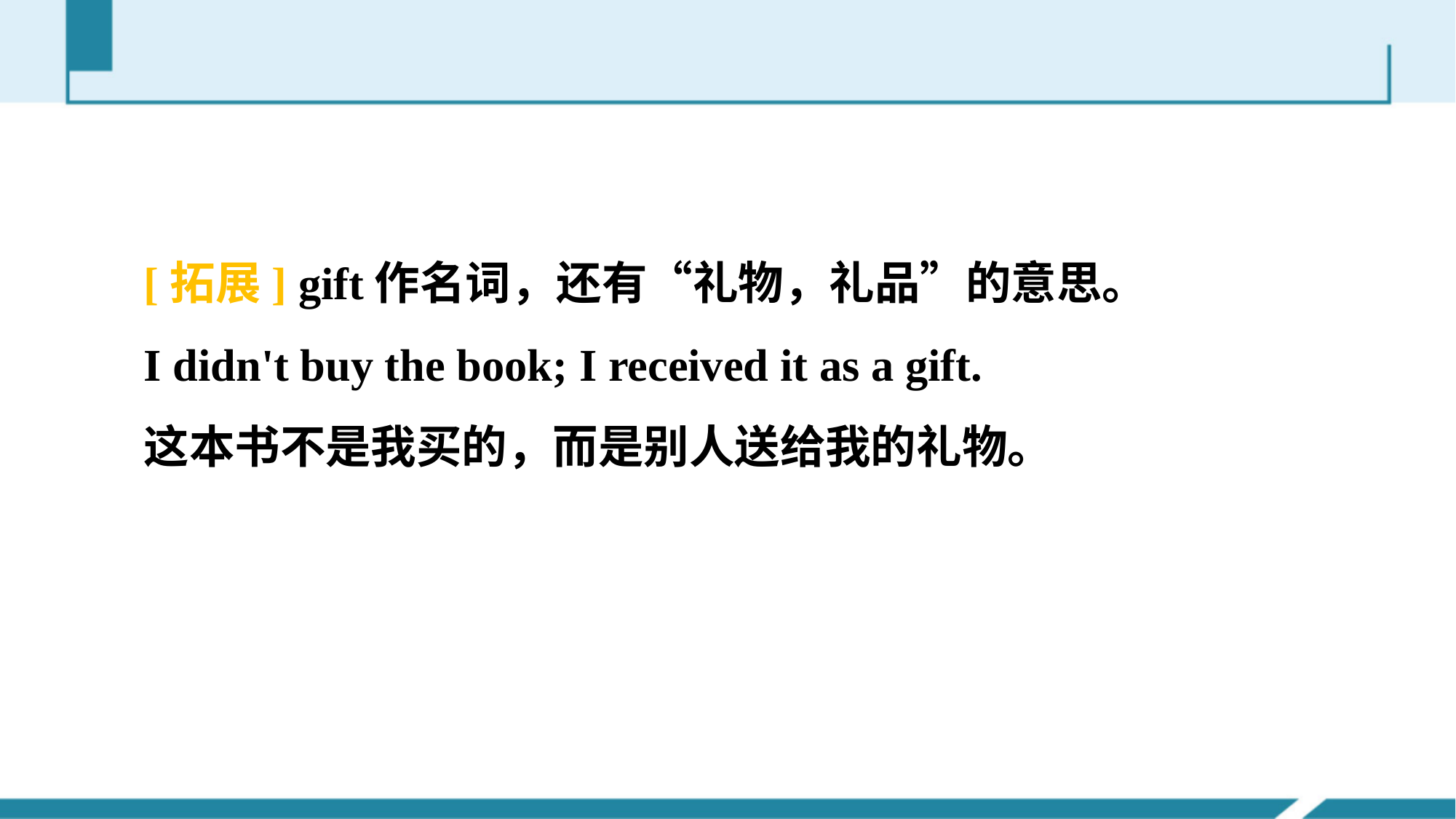

[拓展] gift作名词，还有“礼物，礼品”的意思。
I didn't buy the book; I received it as a gift.
这本书不是我买的，而是别人送给我的礼物。